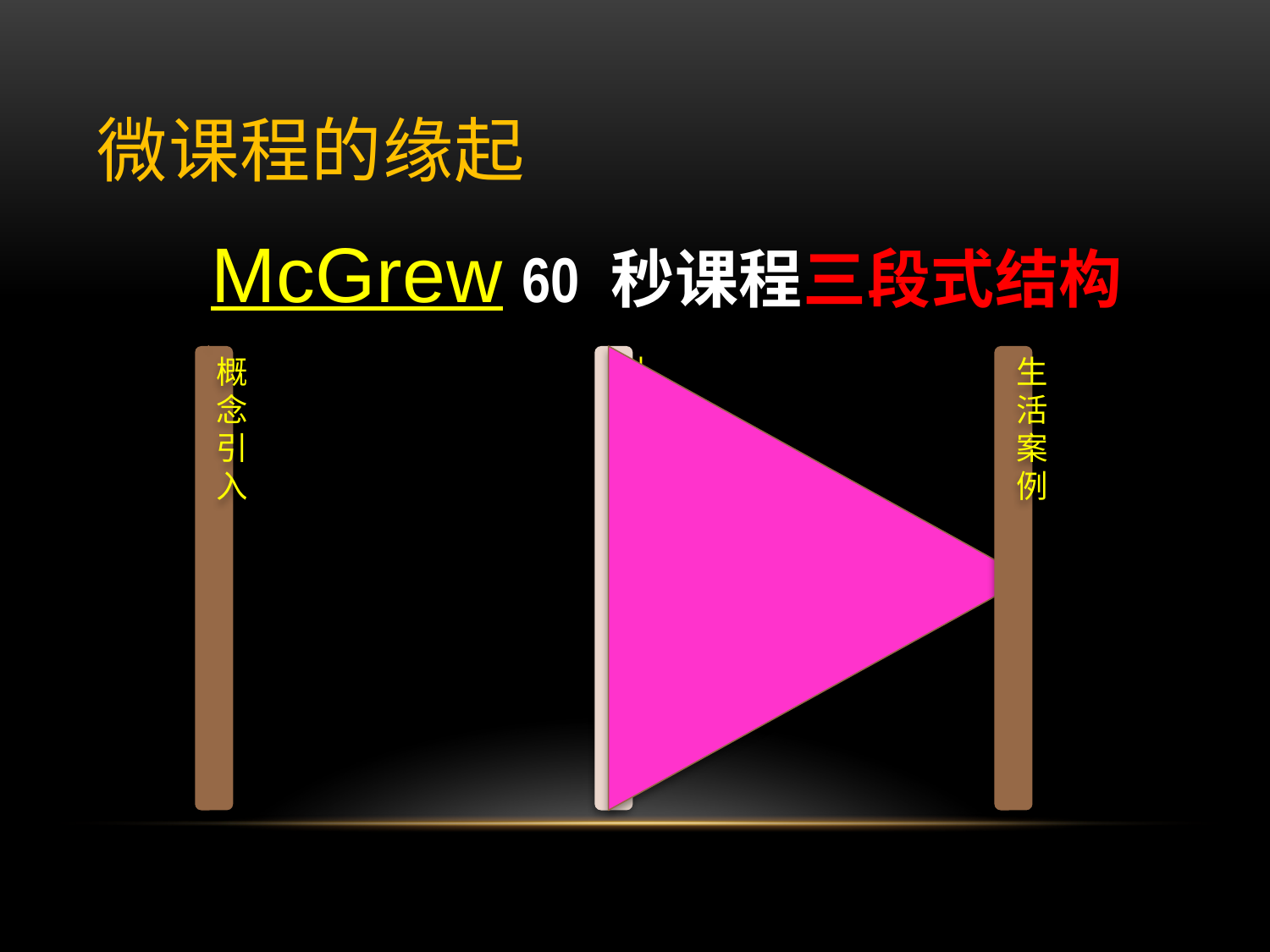

# 微课程的缘起
McGrew 60 秒课程三段式结构
概念引入
科学解释
生活案例